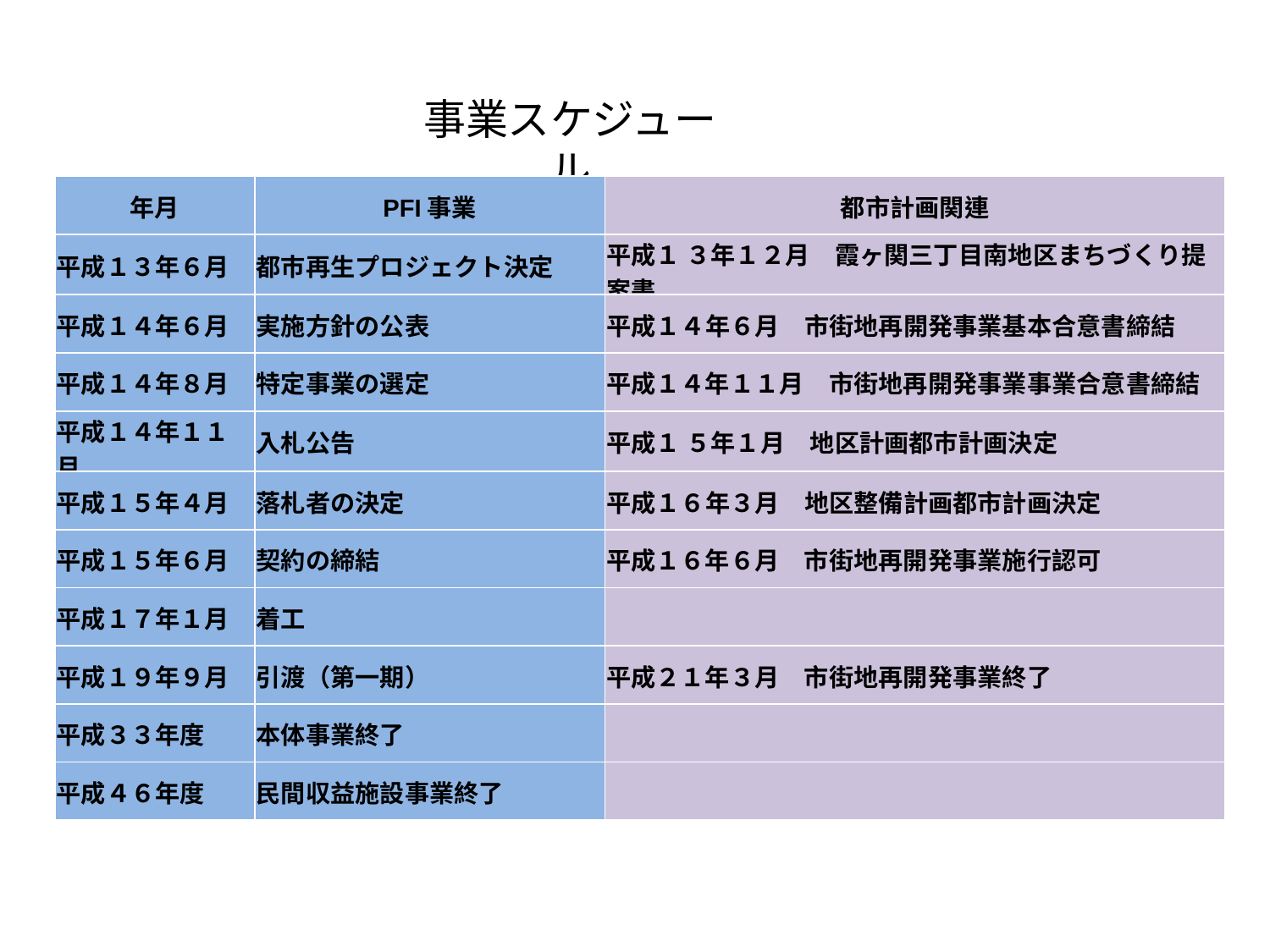

事業スケジュール
| 年月 | PFI事業 | 都市計画関連 |
| --- | --- | --- |
| 平成１３年６月 | 都市再生プロジェクト決定 | 平成１ ３年１２月　霞ヶ関三丁目南地区まちづくり提案書 |
| 平成１４年６月 | 実施方針の公表 | 平成１４年６月　市街地再開発事業基本合意書締結 |
| 平成１４年８月 | 特定事業の選定 | 平成１４年１１月　市街地再開発事業事業合意書締結 |
| 平成１４年１１月 | 入札公告 | 平成１ ５年１月　地区計画都市計画決定 |
| 平成１５年４月 | 落札者の決定 | 平成１６年３月　地区整備計画都市計画決定 |
| 平成１５年６月 | 契約の締結 | 平成１６年６月　市街地再開発事業施行認可 |
| 平成１７年１月 | 着工 |  |
| 平成１９年９月 | 引渡（第一期） | 平成２１年３月　市街地再開発事業終了 |
| 平成３３年度 | 本体事業終了 |  |
| 平成４６年度 | 民間収益施設事業終了 |  |